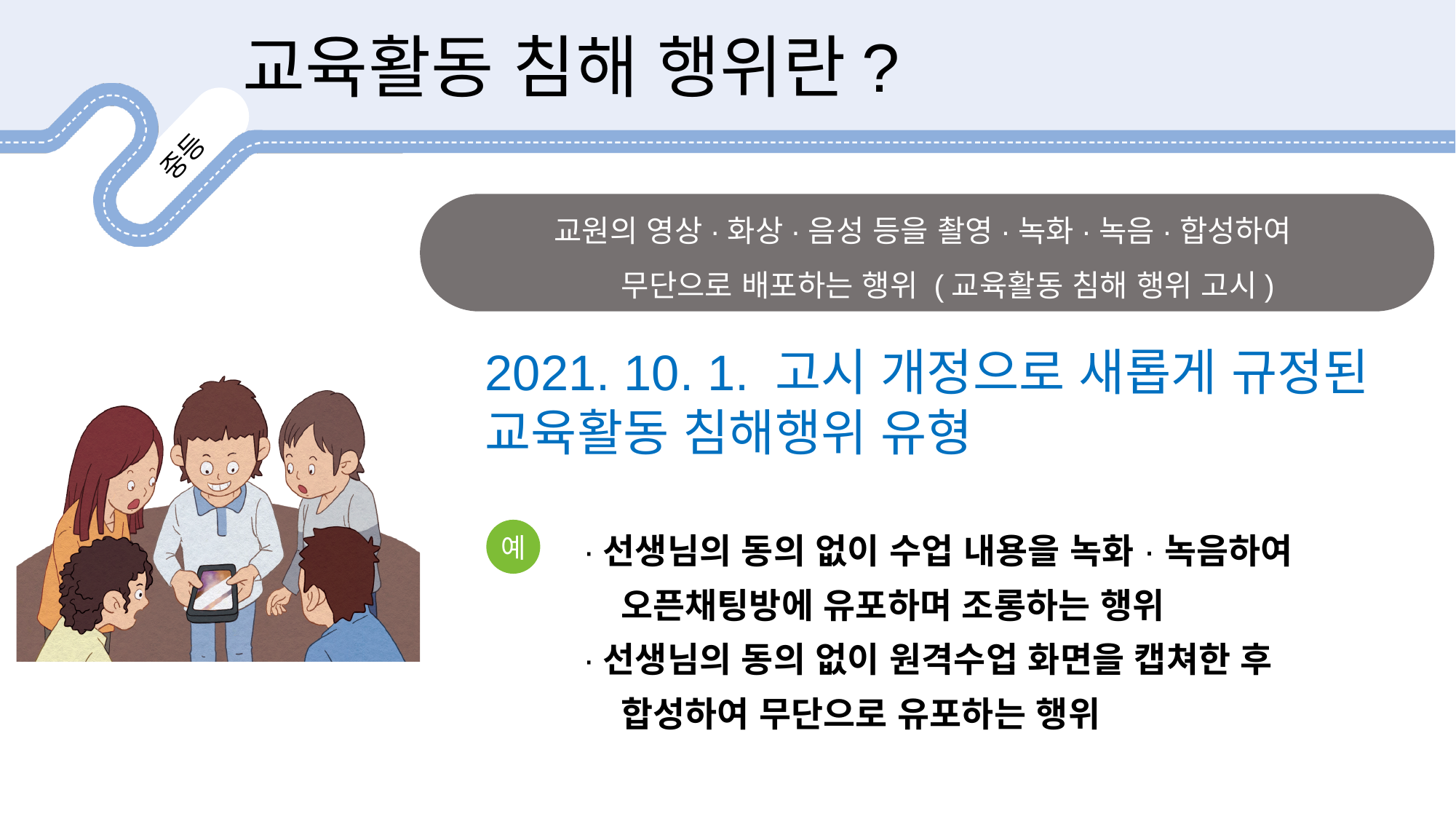

교육활동 침해 행위란?
교원의 영상·화상·음성 등을 촬영·녹화·녹음·합성하여
    무단으로 배포하는 행위 (교육활동 침해 행위 고시)
2021. 10. 1. 고시 개정으로 새롭게 규정된 교육활동 침해행위 유형

·선생님의 동의 없이 수업 내용을 녹화·녹음하여
   오픈채팅방에 유포하며 조롱하는 행위
·선생님의 동의 없이 원격수업 화면을 캡쳐한 후
   합성하여 무단으로 유포하는 행위
예